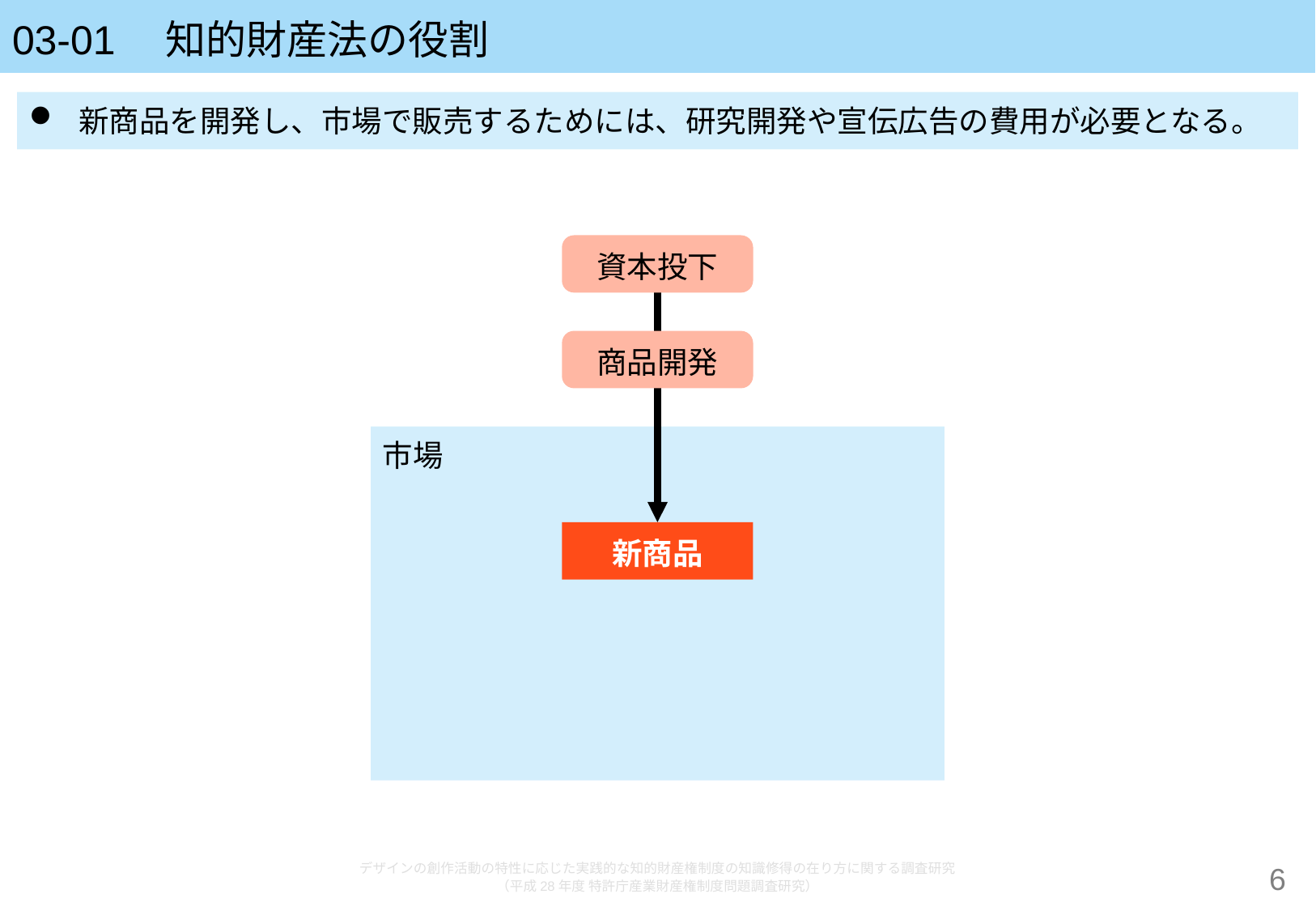

# 03-01　知的財産法の役割
新商品を開発し、市場で販売するためには、研究開発や宣伝広告の費用が必要となる。
資本投下
商品開発
市場
新商品
デザインの創作活動の特性に応じた実践的な知的財産権制度の知識修得の在り方に関する調査研究
（平成28年度 特許庁産業財産権制度問題調査研究）
6